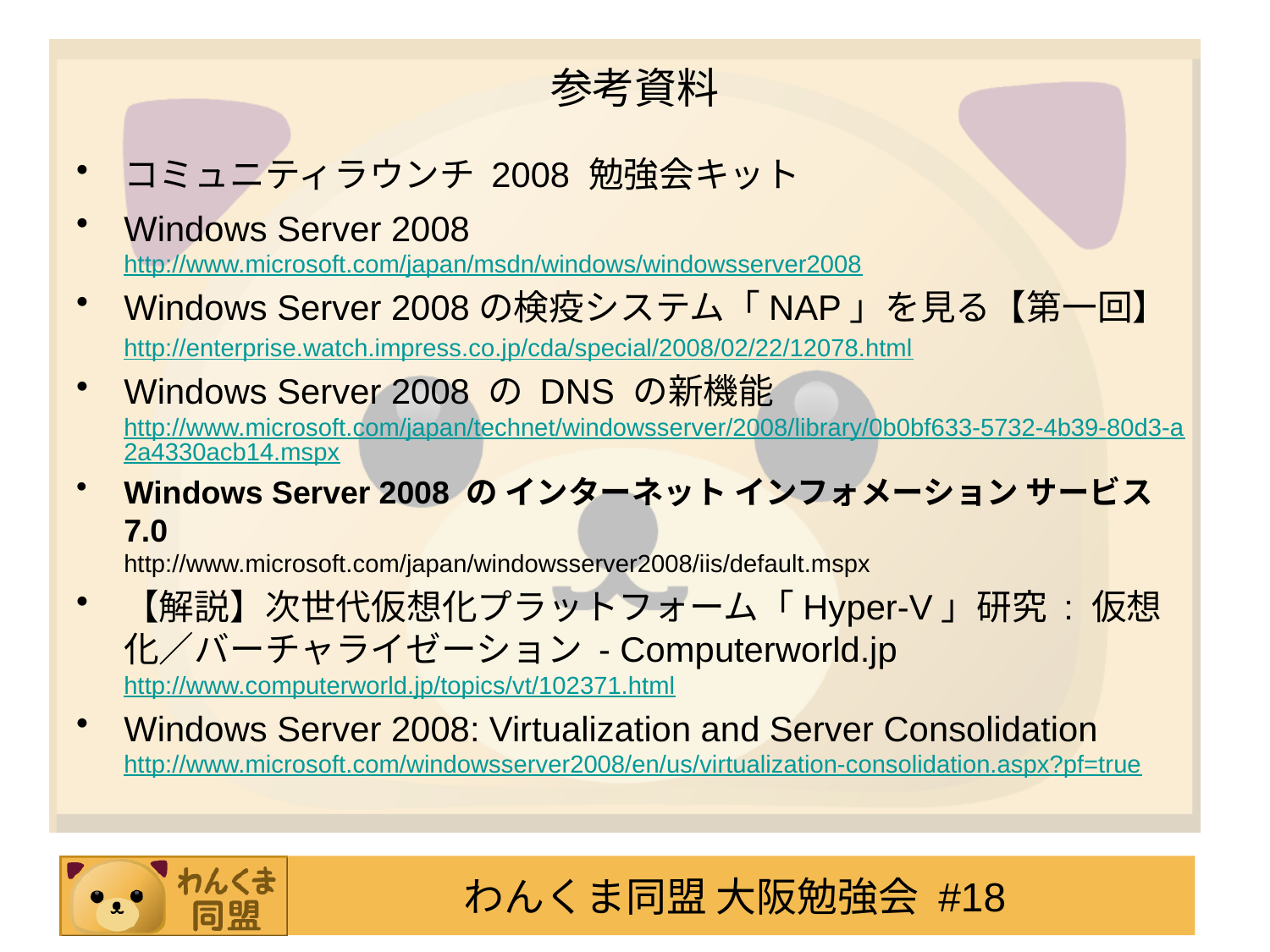

# 参考資料
コミュニティラウンチ 2008 勉強会キット
Windows Server 2008
http://www.microsoft.com/japan/msdn/windows/windowsserver2008
Windows Server 2008の検疫システム「NAP」を見る【第一回】
	http://enterprise.watch.impress.co.jp/cda/special/2008/02/22/12078.html
Windows Server 2008 の DNS の新機能http://www.microsoft.com/japan/technet/windowsserver/2008/library/0b0bf633-5732-4b39-80d3-a2a4330acb14.mspx
Windows Server 2008 の インターネット インフォメーション サービス 7.0
http://www.microsoft.com/japan/windowsserver2008/iis/default.mspx
【解説】次世代仮想化プラットフォーム「Hyper-V」研究 : 仮想化／バーチャライゼーション - Computerworld.jp
http://www.computerworld.jp/topics/vt/102371.html
Windows Server 2008: Virtualization and Server Consolidation
http://www.microsoft.com/windowsserver2008/en/us/virtualization-consolidation.aspx?pf=true